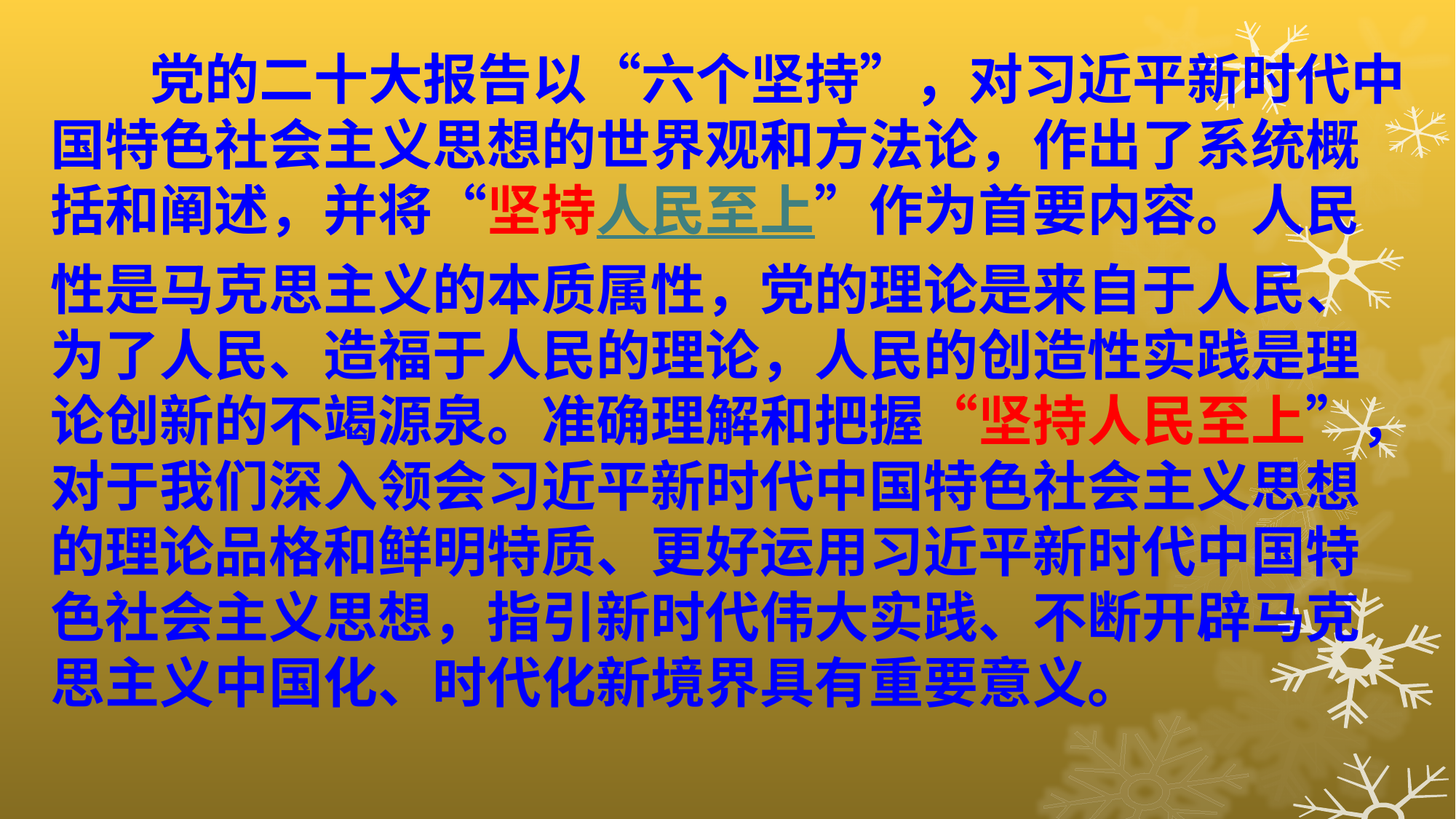

党的二十大报告以“六个坚持”，对习近平新时代中国特色社会主义思想的世界观和方法论，作出了系统概括和阐述，并将“坚持人民至上”作为首要内容。人民性是马克思主义的本质属性，党的理论是来自于人民、为了人民、造福于人民的理论，人民的创造性实践是理论创新的不竭源泉。准确理解和把握“坚持人民至上”，对于我们深入领会习近平新时代中国特色社会主义思想的理论品格和鲜明特质、更好运用习近平新时代中国特色社会主义思想，指引新时代伟大实践、不断开辟马克思主义中国化、时代化新境界具有重要意义。